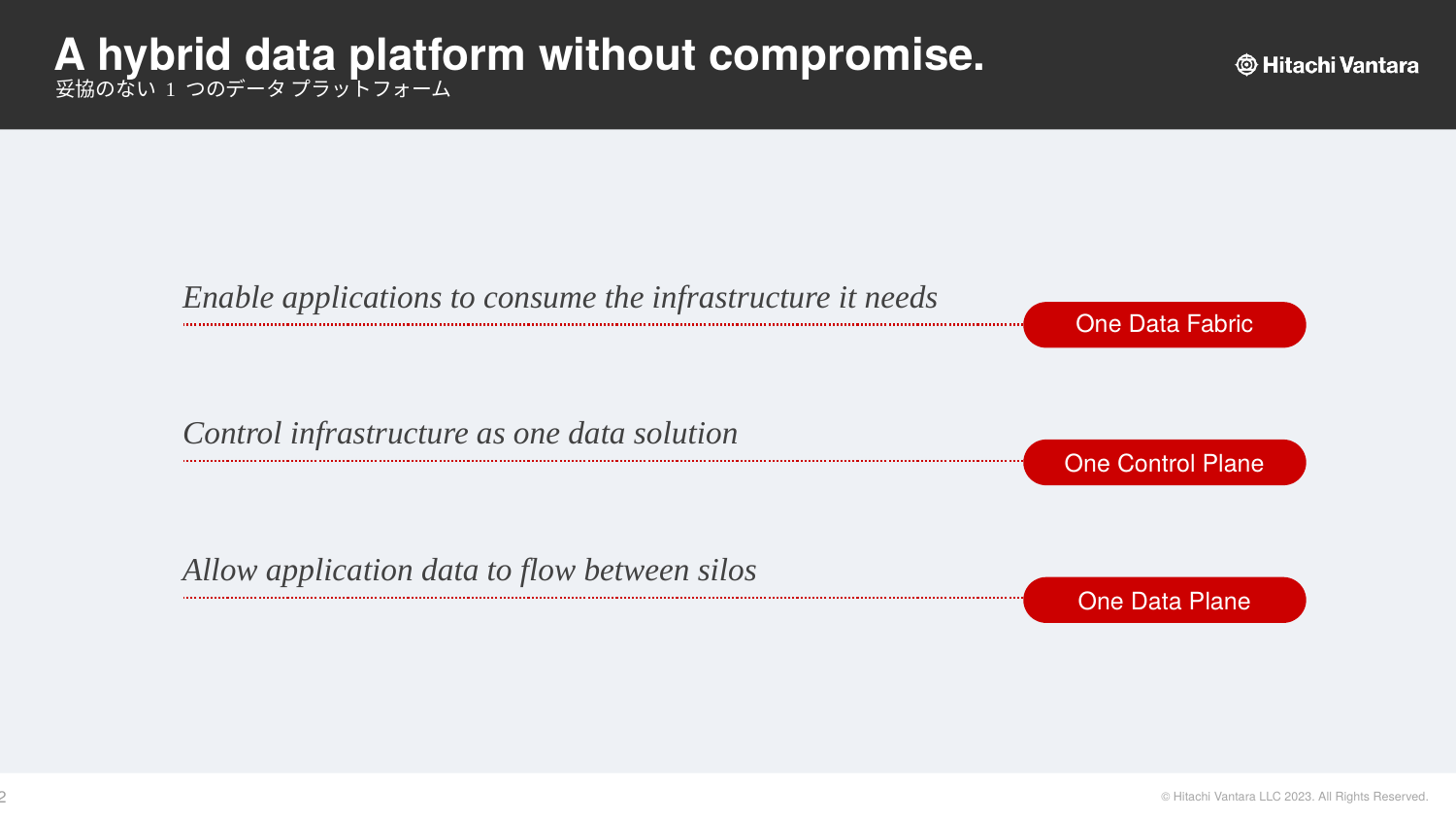

# A hybrid data platform without compromise.
妥協のない 1 つのデータ プラットフォーム
Enable applications to consume the infrastructure it needs
One Data Fabric
Control infrastructure as one data solution
One Control Plane
Allow application data to flow between silos
One Data Plane